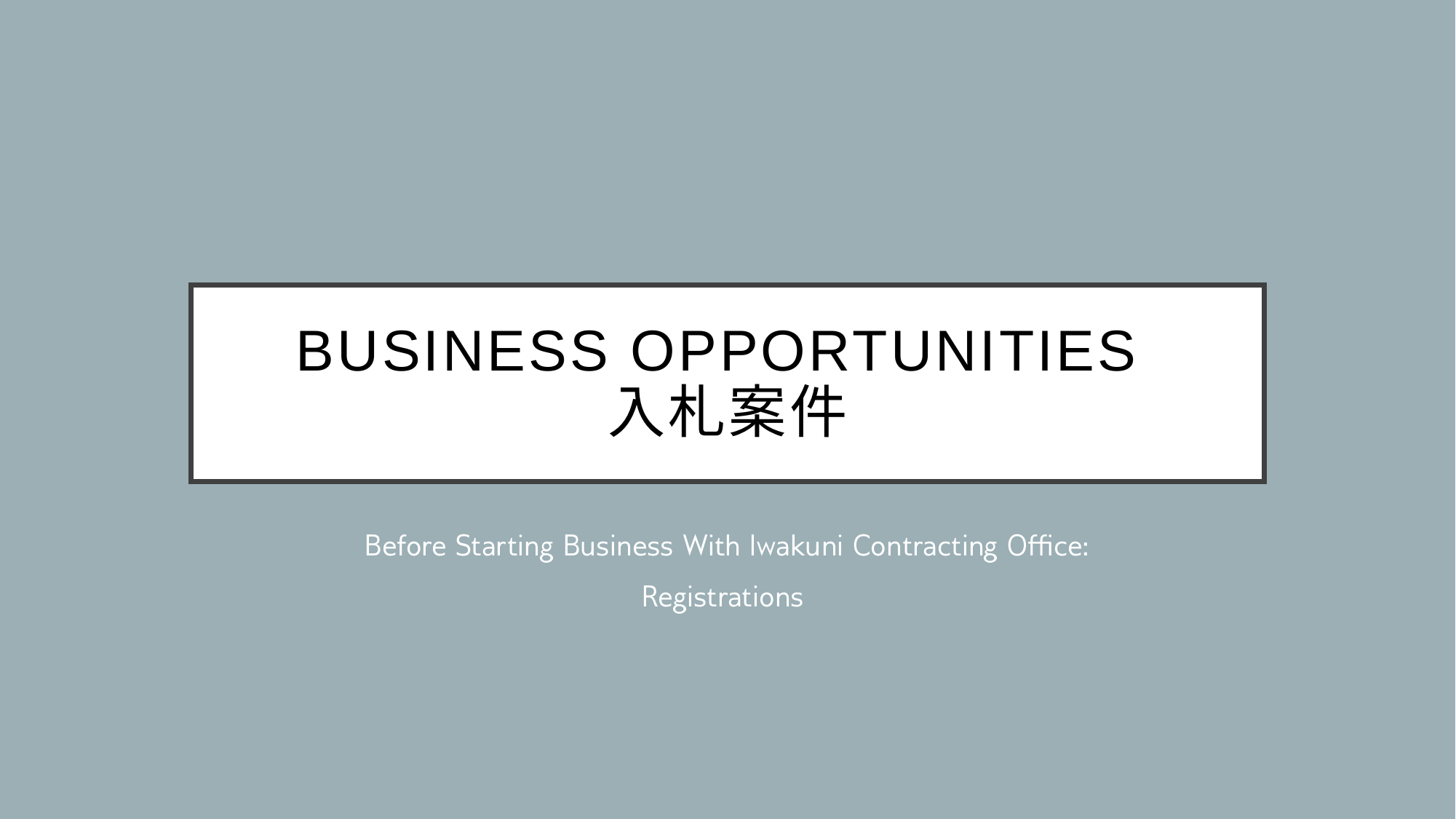

# Business Opportunities ⼊札案件
Before Starting Business With Iwakuni Contracting Office:
Registrations